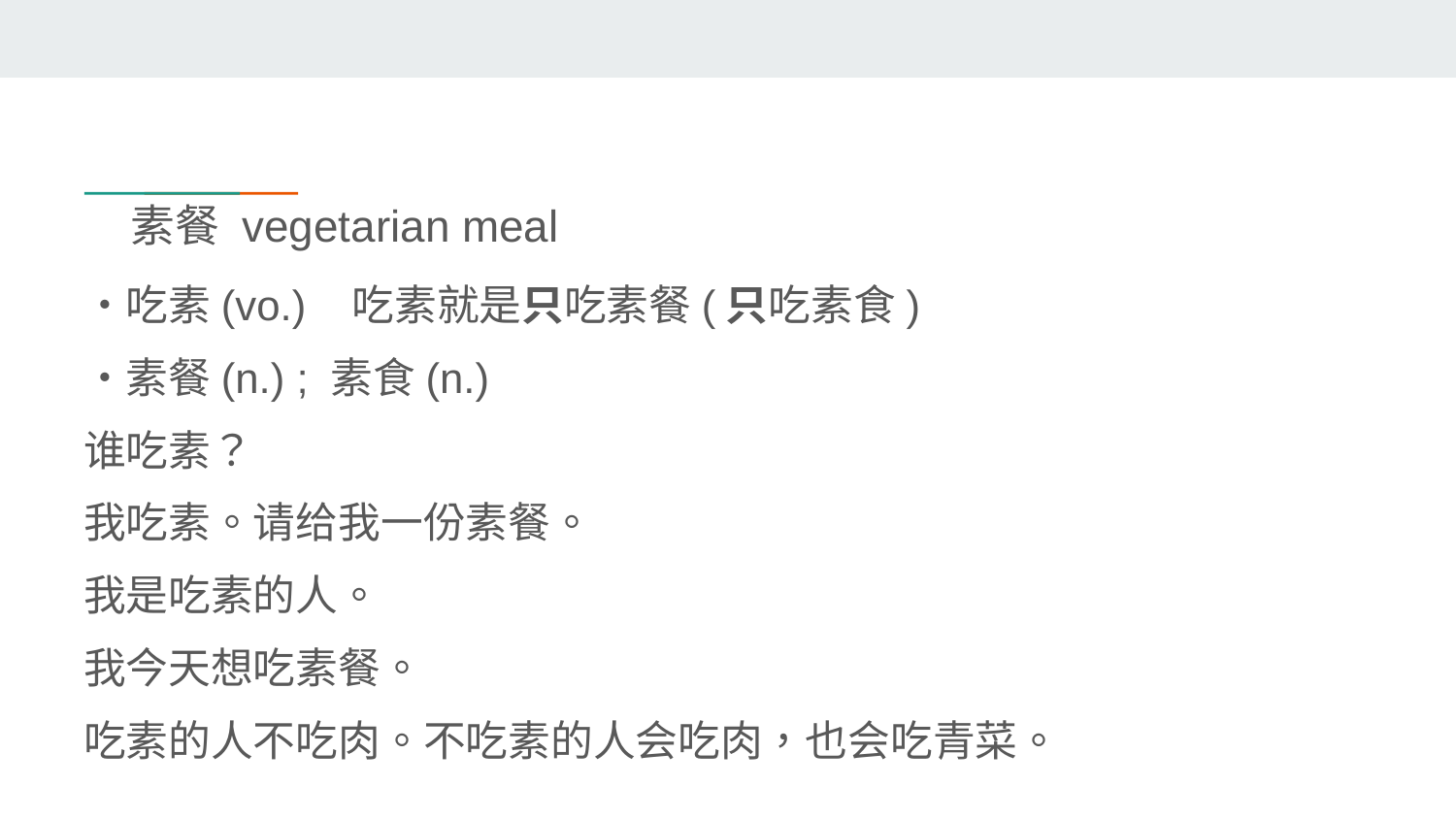

# 素餐 vegetarian meal

・吃素(vo.)   吃素就是只吃素餐(只吃素食)
・素餐(n.) ; 素食(n.)
谁吃素？
我吃素。请给我一份素餐。
我是吃素的人。
我今天想吃素餐。
吃素的人不吃肉。不吃素的人会吃肉，也会吃青菜。